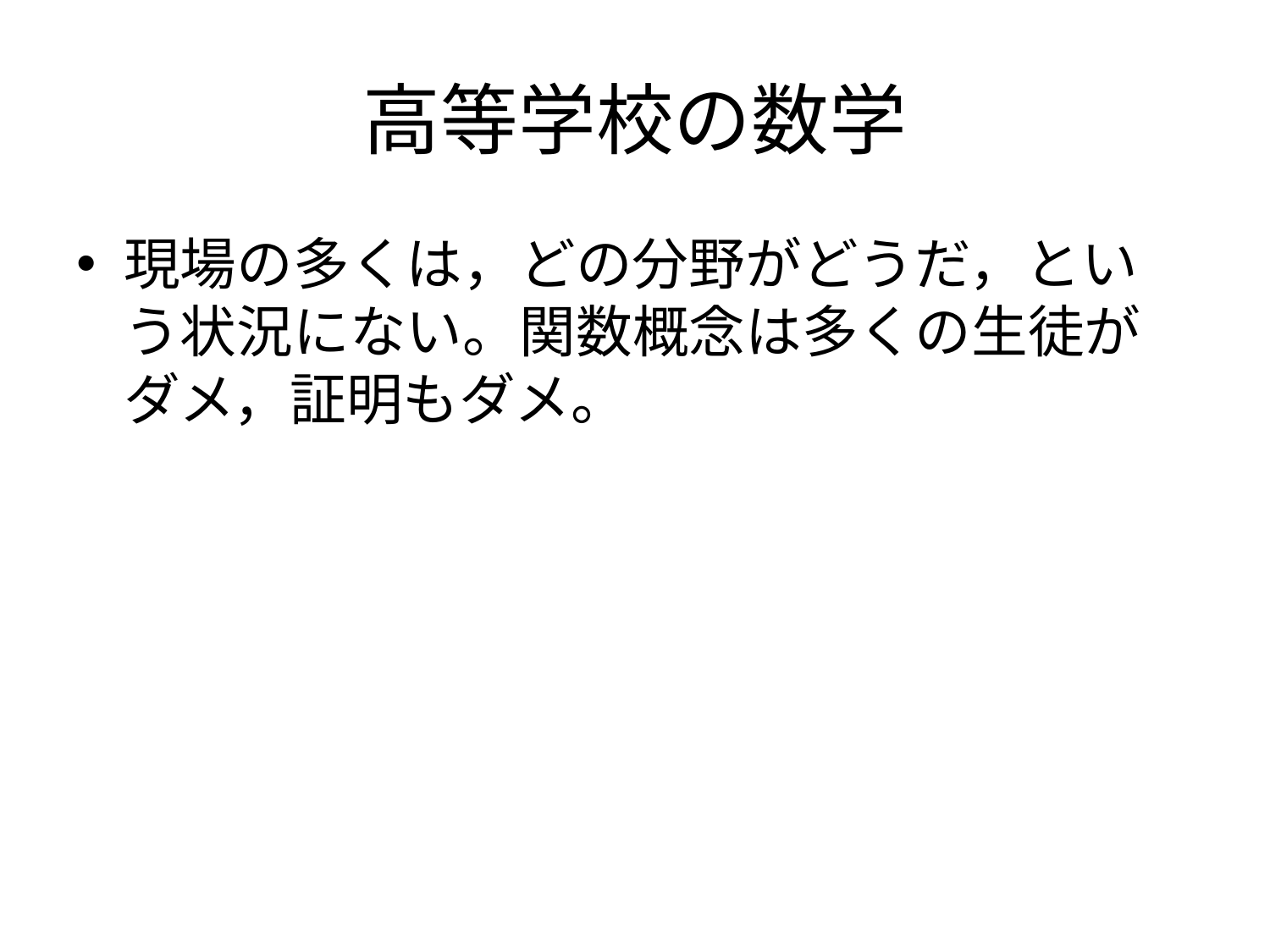

# 高等学校の数学
現場の多くは，どの分野がどうだ，という状況にない。関数概念は多くの生徒がダメ，証明もダメ。